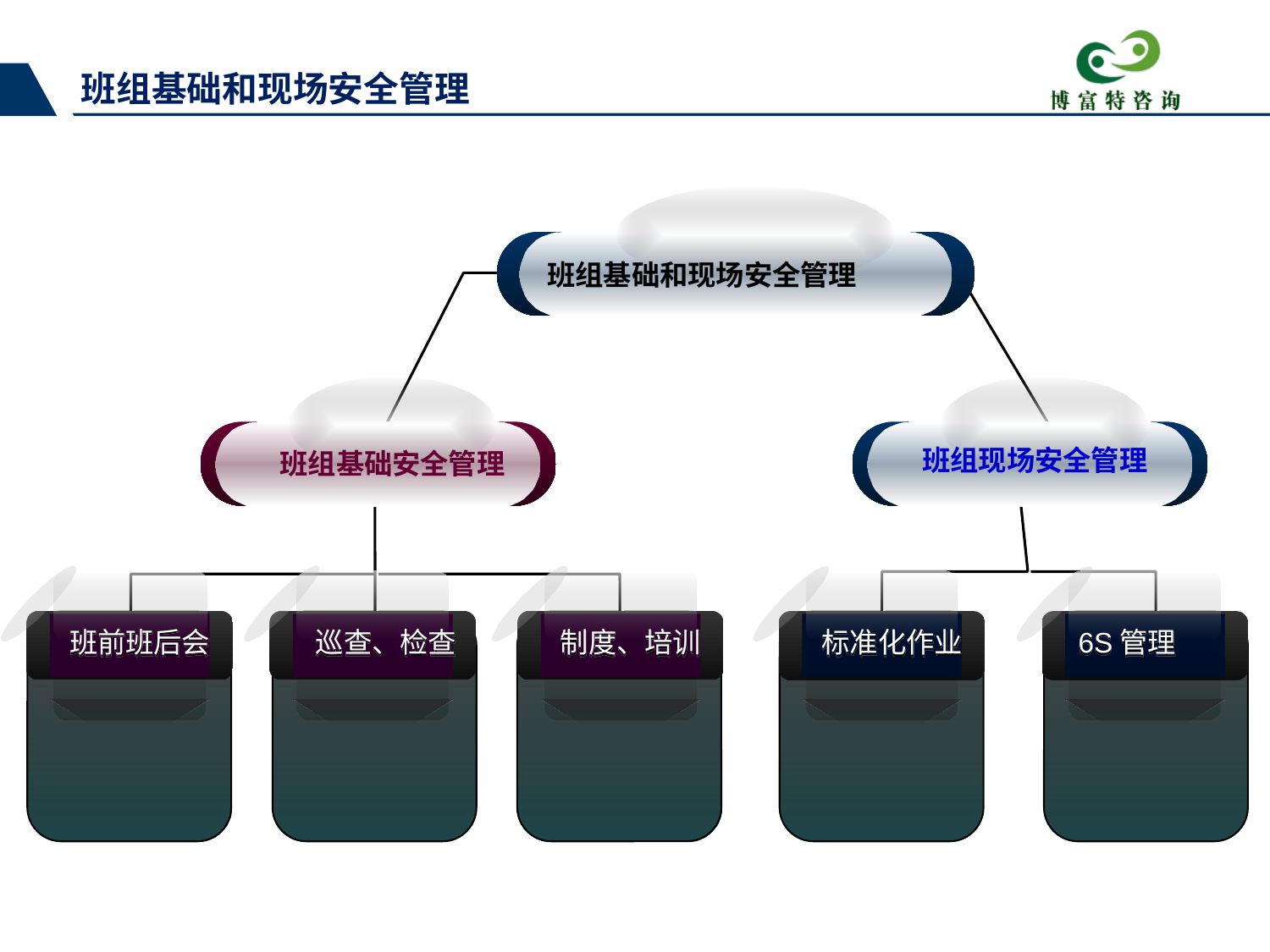

班组基础和现场安全管理

班组基础和现场安全管理

班组现场安全管理
班组基础安全管理

班前班后会
巡查、检查
制度、培训
标准化作业
6S管理